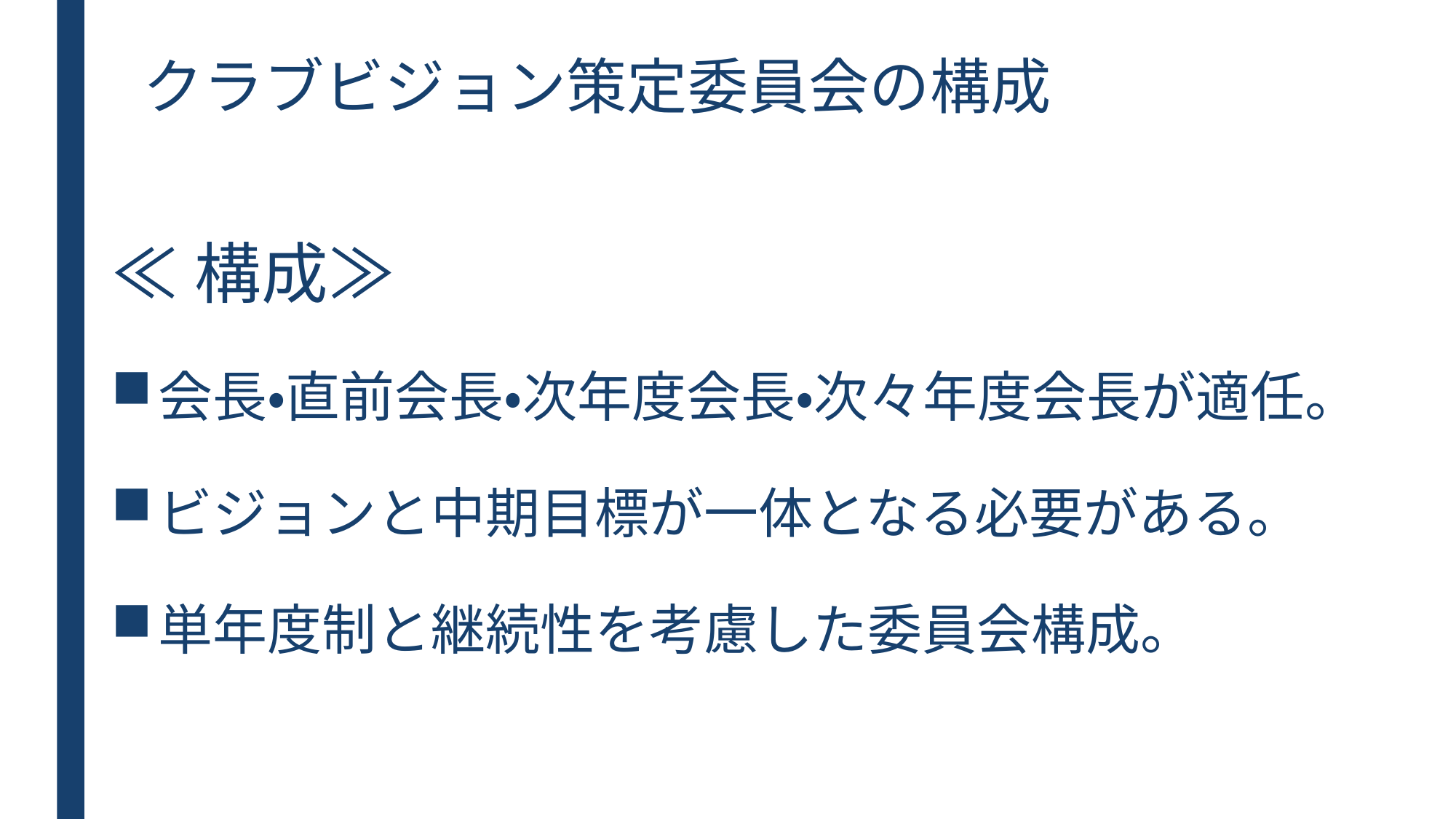

# クラブビジョン策定委員会の構成
≪構成≫
会長・直前会長・次年度会長・次々年度会長が適任。
ビジョンと中期目標が一体となる必要がある。
単年度制と継続性を考慮した委員会構成。